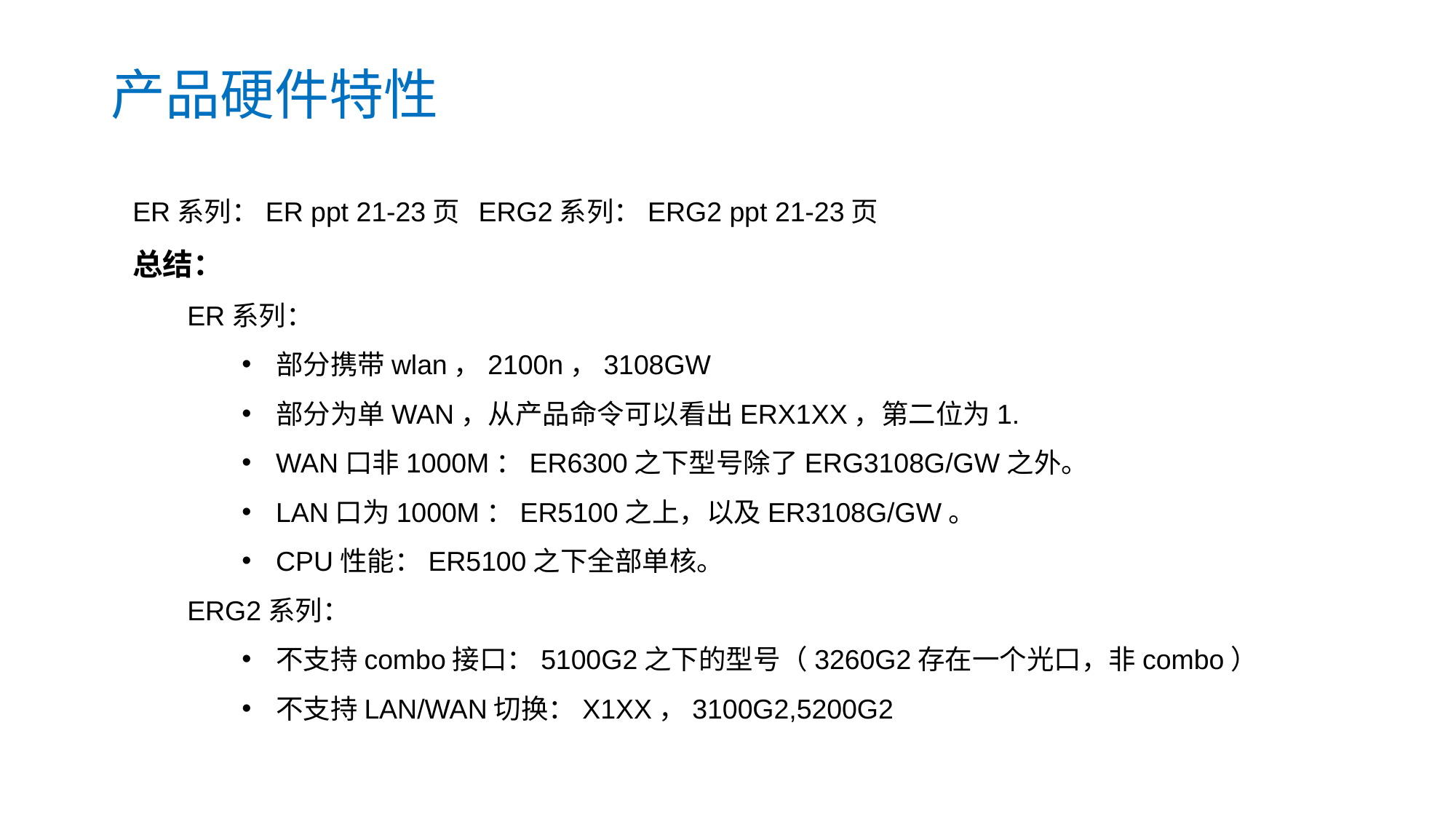

产品硬件特性

ER系列：ER ppt 21-23页  ERG2系列：ERG2 ppt 21-23页
总结：
ER系列：
部分携带wlan，2100n，3108GW
部分为单WAN，从产品命令可以看出ERX1XX，第二位为1.
WAN口非1000M：ER6300之下型号除了ERG3108G/GW之外。
LAN口为1000M：ER5100之上，以及ER3108G/GW。
CPU性能：ER5100之下全部单核。
ERG2系列：
不支持combo接口：5100G2之下的型号（3260G2存在一个光口，非combo）
不支持LAN/WAN切换：X1XX，3100G2,5200G2